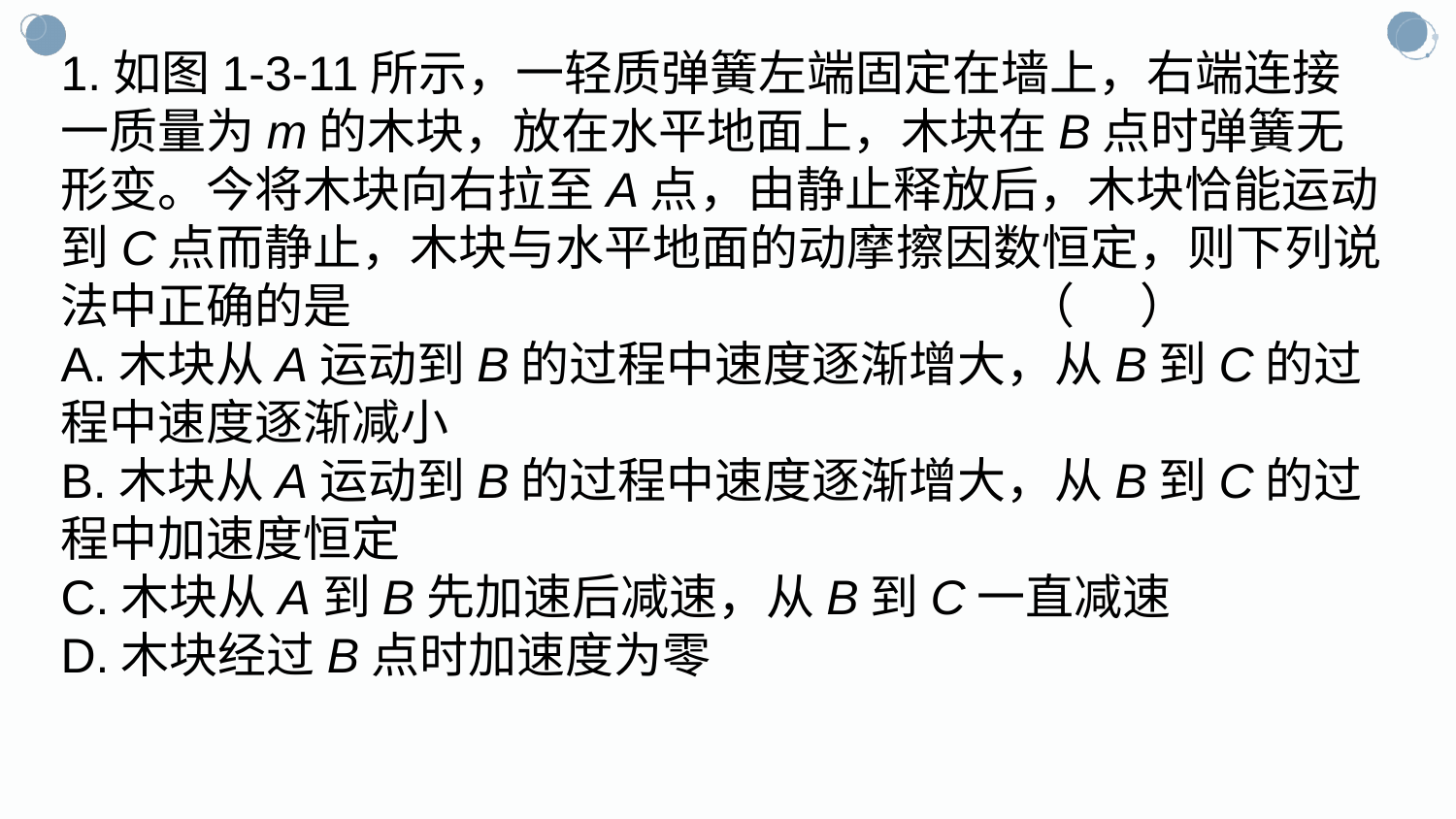

1.如图1-3-11所示，一轻质弹簧左端固定在墙上，右端连接一质量为m的木块，放在水平地面上，木块在B点时弹簧无形变。今将木块向右拉至A点，由静止释放后，木块恰能运动到C点而静止，木块与水平地面的动摩擦因数恒定，则下列说法中正确的是                                                              （      ）
A.木块从A运动到B的过程中速度逐渐增大，从B到C的过程中速度逐渐减小
B.木块从A运动到B的过程中速度逐渐增大，从B到C的过程中加速度恒定
C.木块从A到B先加速后减速，从B到C一直减速
D.木块经过B点时加速度为零